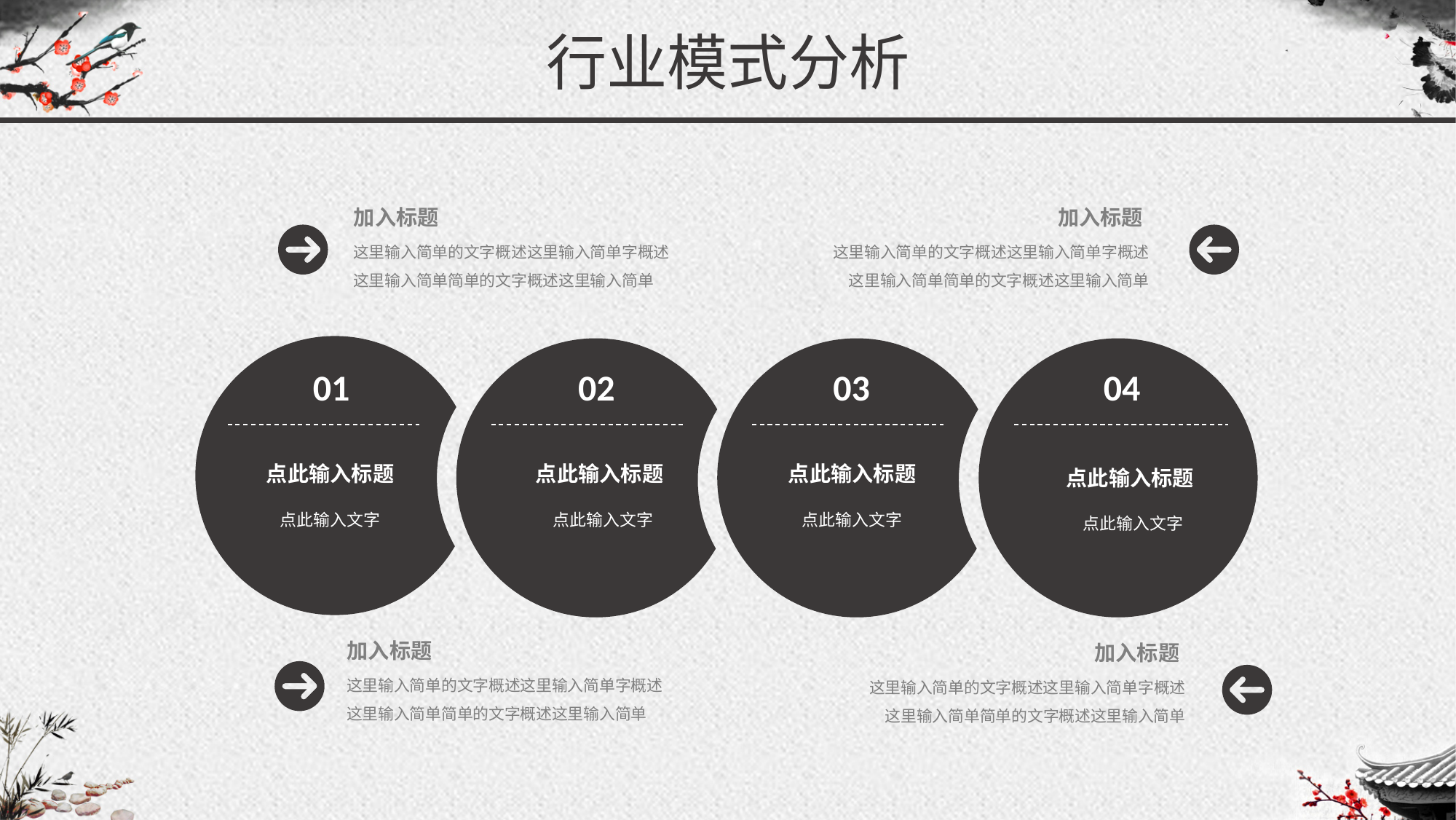

行业模式分析

加入标题
加入标题

这里输入简单的文字概述这里输入简单字概述这里输入简单简单的文字概述这里输入简单
这里输入简单的文字概述这里输入简单字概述这里输入简单简单的文字概述这里输入简单

01
02
03
04

点此输入标题
点此输入标题
点此输入标题
点此输入标题
点此输入文字
点此输入文字
点此输入文字
点此输入文字
加入标题
加入标题
这里输入简单的文字概述这里输入简单字概述这里输入简单简单的文字概述这里输入简单

这里输入简单的文字概述这里输入简单字概述这里输入简单简单的文字概述这里输入简单